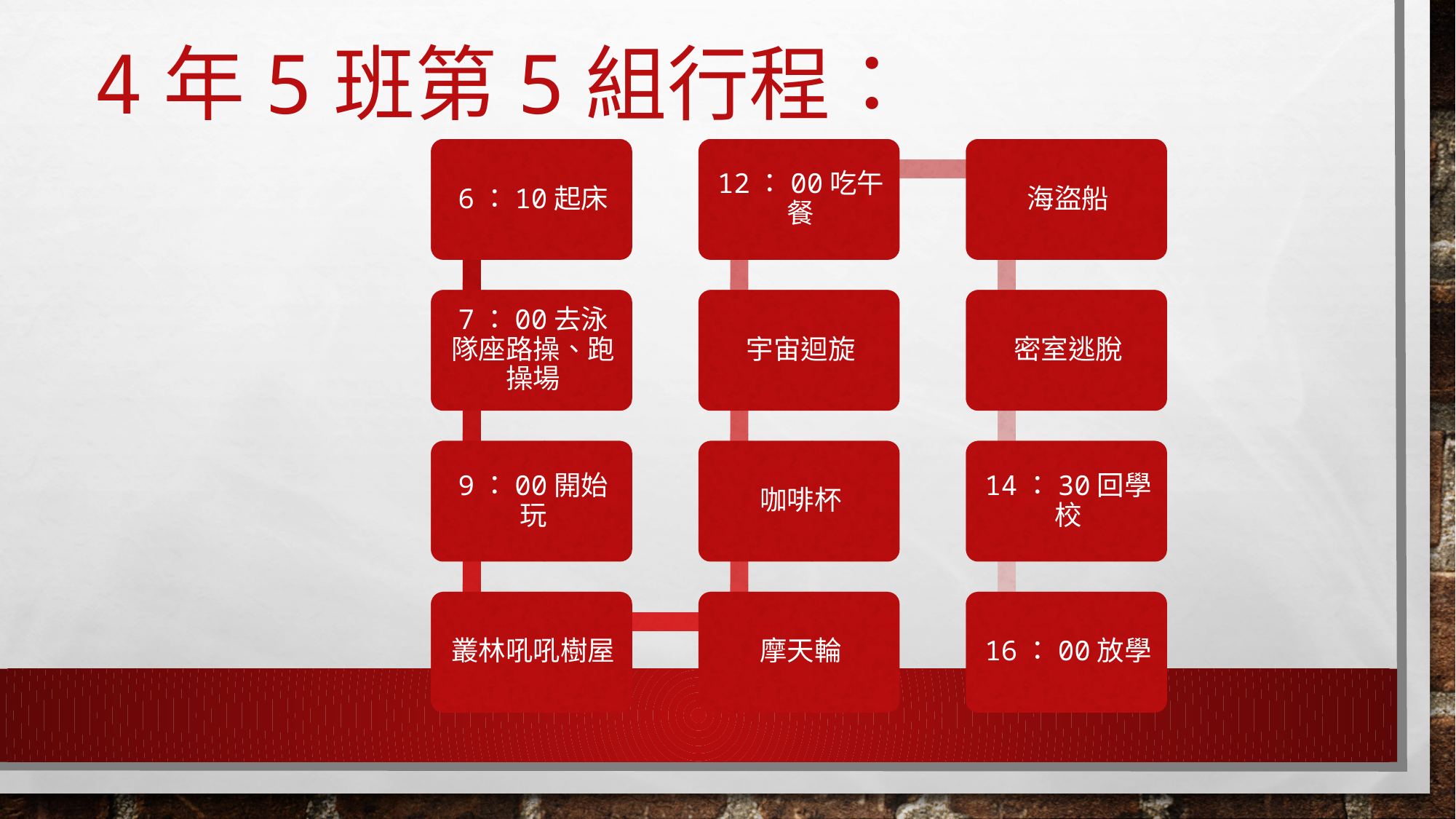

# 4年5班第5組行程：
6：10起床
7：00去泳隊座路操、跑操場
9：00開始玩
叢林吼吼樹屋
摩天輪
咖啡杯
宇宙迴旋
12：00吃午餐
海盜船
密室逃脫
14：30回學校
16：00放學